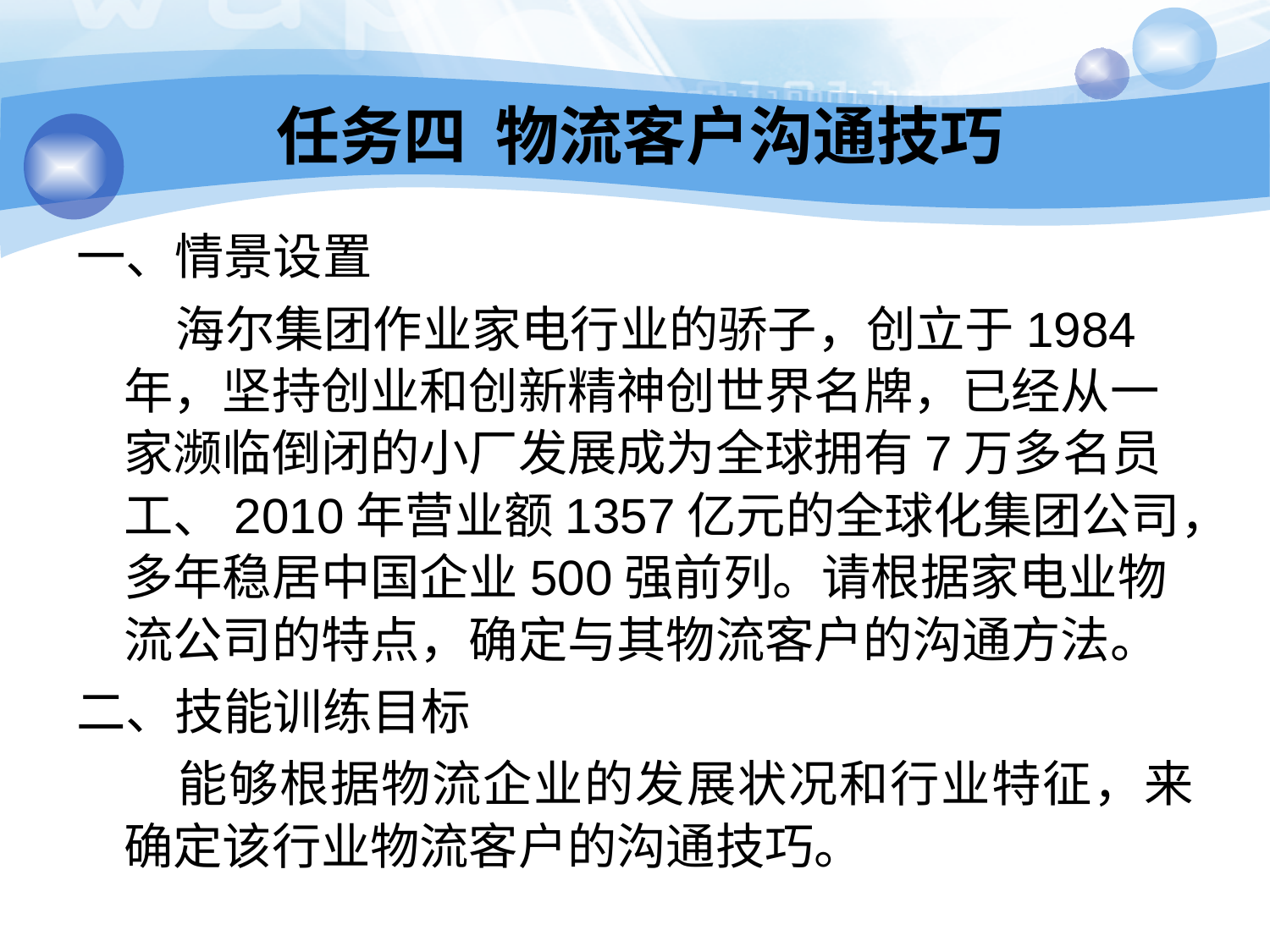

# 任务四  物流客户沟通技巧
一、情景设置
        海尔集团作业家电行业的骄子，创立于1984年，坚持创业和创新精神创世界名牌，已经从一家濒临倒闭的小厂发展成为全球拥有7万多名员工、2010年营业额1357亿元的全球化集团公司，多年稳居中国企业500强前列。请根据家电业物流公司的特点，确定与其物流客户的沟通方法。
二、技能训练目标
       能够根据物流企业的发展状况和行业特征，来确定该行业物流客户的沟通技巧。